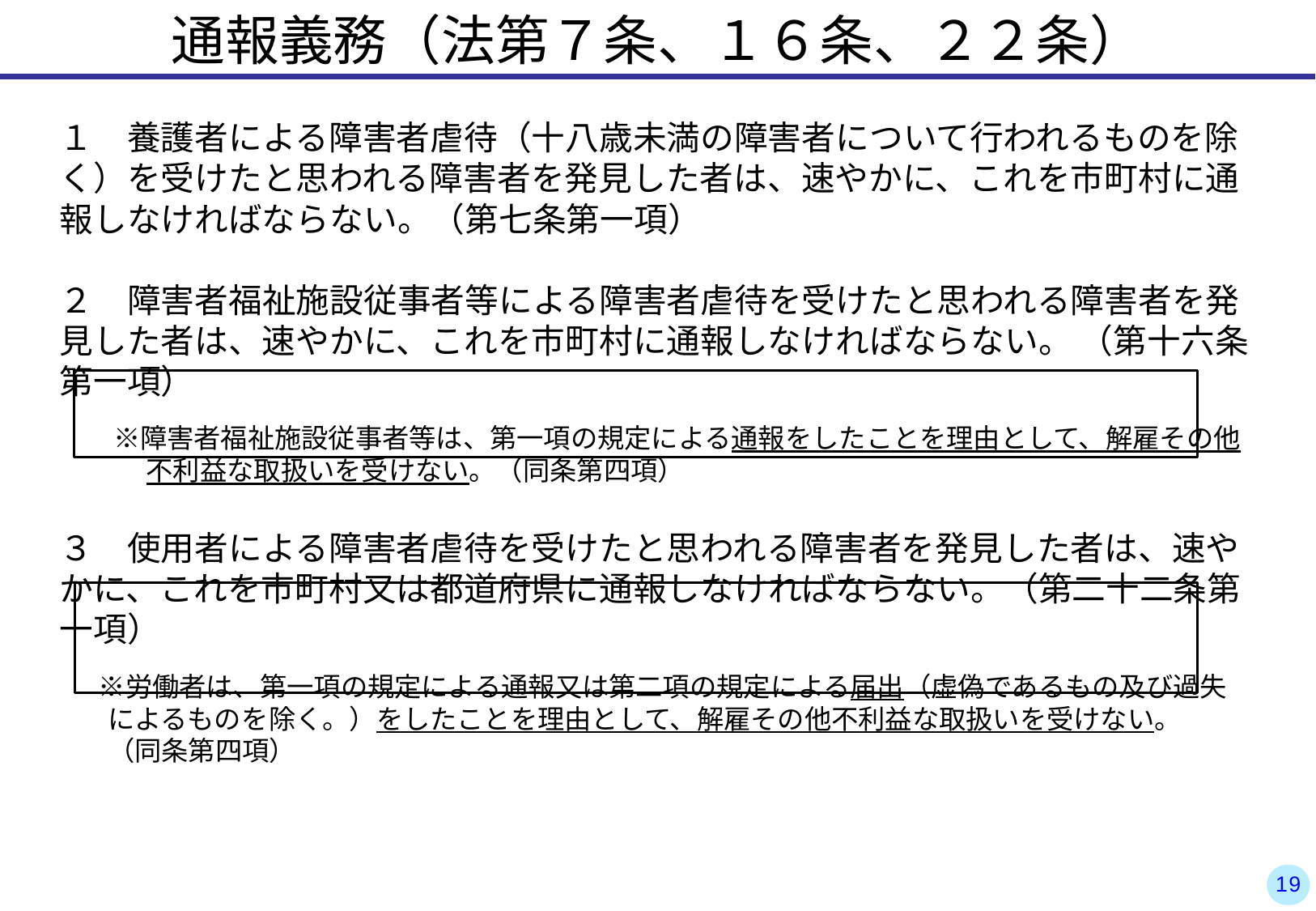

通報義務（法第７条、１６条、２２条）
１　養護者による障害者虐待（十八歳未満の障害者について行われるものを除く）を受けたと思われる障害者を発見した者は、速やかに、これを市町村に通報しなければならない。（第七条第一項）
２　障害者福祉施設従事者等による障害者虐待を受けたと思われる障害者を発見した者は、速やかに、これを市町村に通報しなければならない。 （第十六条第一項）
　　※障害者福祉施設従事者等は、第一項の規定による通報をしたことを理由として、解雇その他
　　　 不利益な取扱いを受けない。（同条第四項）
３　使用者による障害者虐待を受けたと思われる障害者を発見した者は、速やかに、これを市町村又は都道府県に通報しなければならない。（第二十二条第一項）
　  ※労働者は、第一項の規定による通報又は第二項の規定による届出（虚偽であるもの及び過失
        によるものを除く。）をしたことを理由として、解雇その他不利益な取扱いを受けない。
        （同条第四項）

19